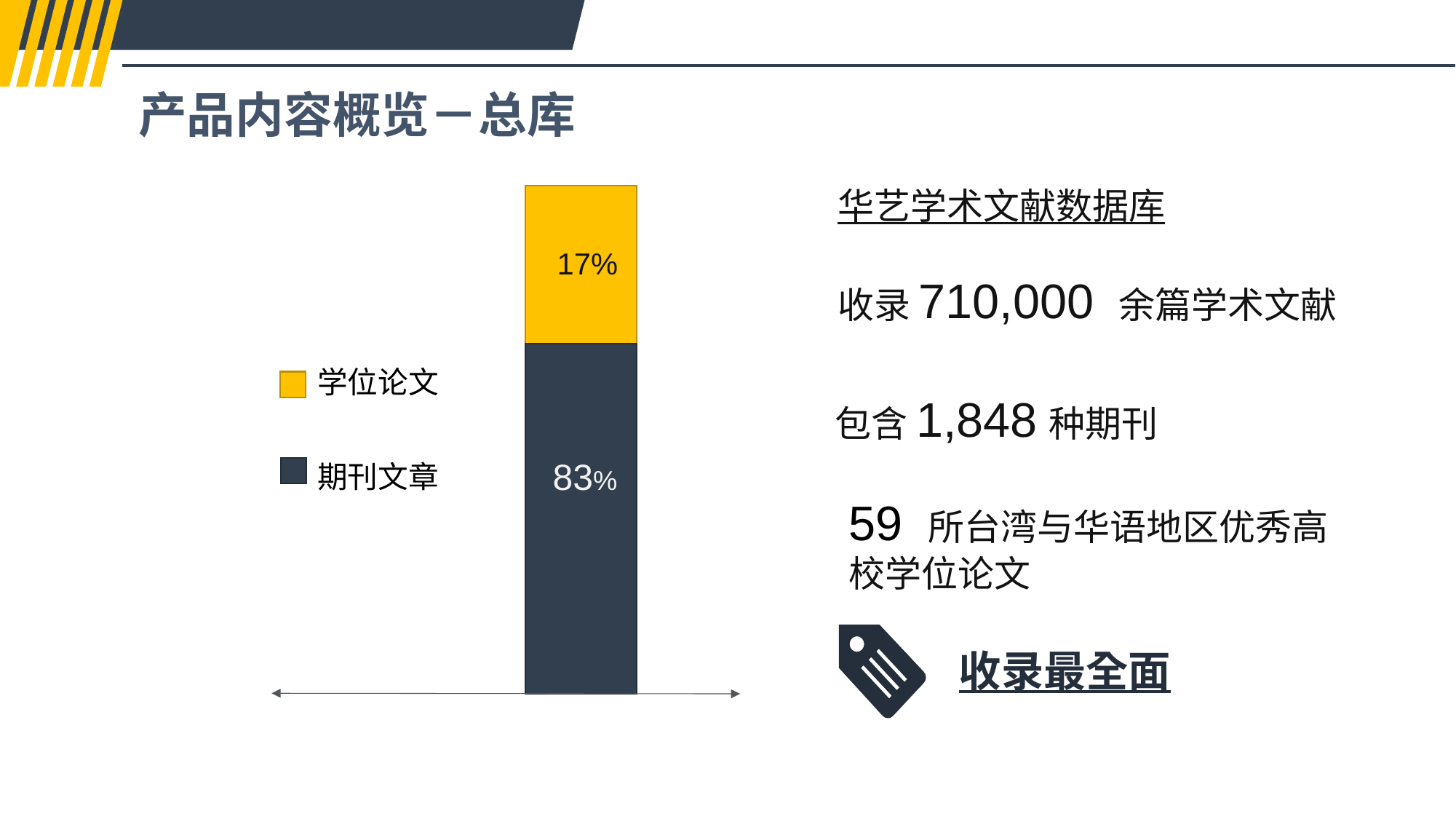

产品内容概览－总库
华艺学术文献数据库

收录710,000 余篇学术文献

17%

学位论文

包含1,848种期刊
83%
期刊文章

59 所台湾与华语地区优秀高校学位论文

收录最全面